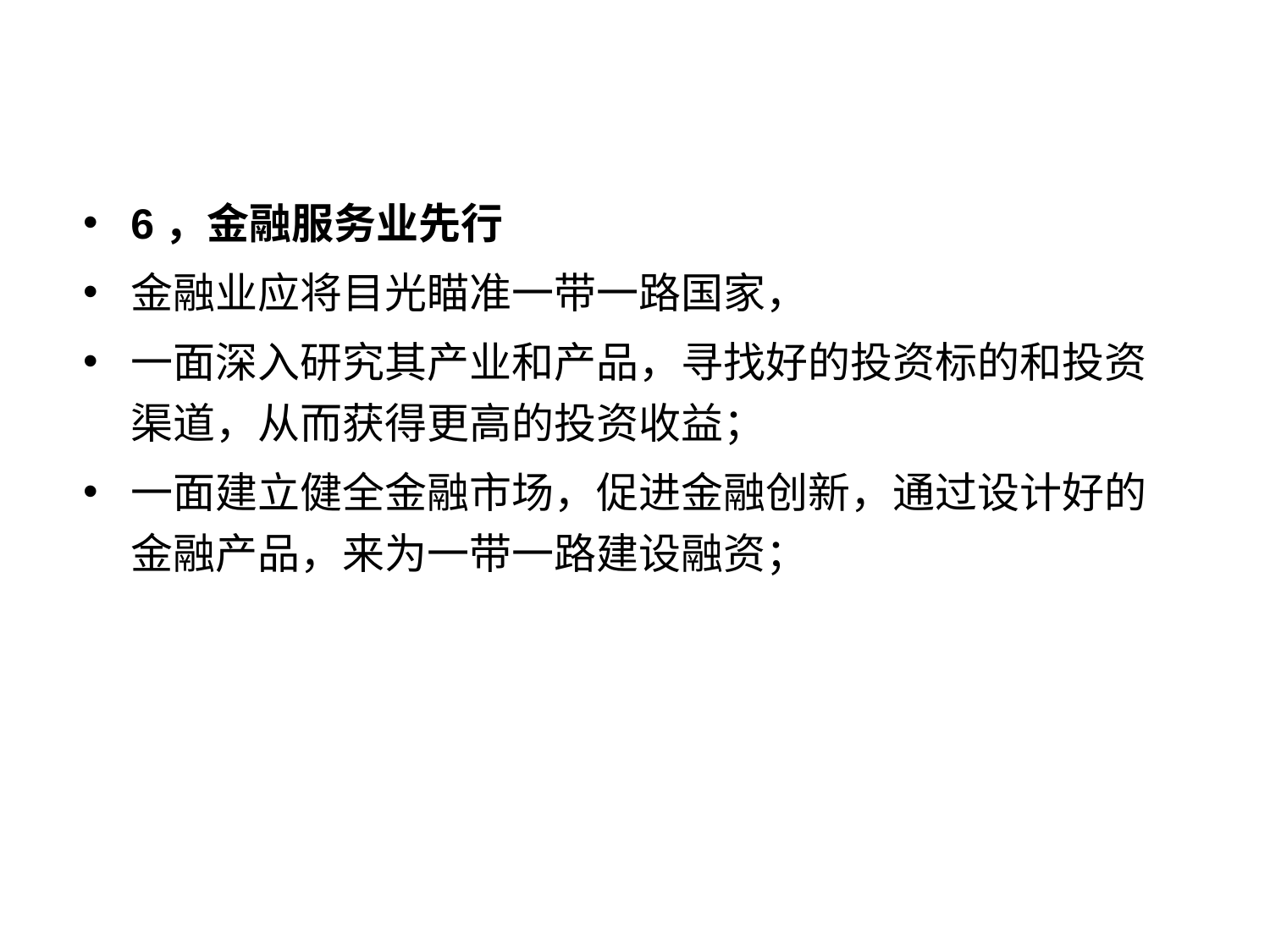

6，金融服务业先行
金融业应将目光瞄准一带一路国家，
一面深入研究其产业和产品，寻找好的投资标的和投资渠道，从而获得更高的投资收益；
一面建立健全金融市场，促进金融创新，通过设计好的金融产品，来为一带一路建设融资；